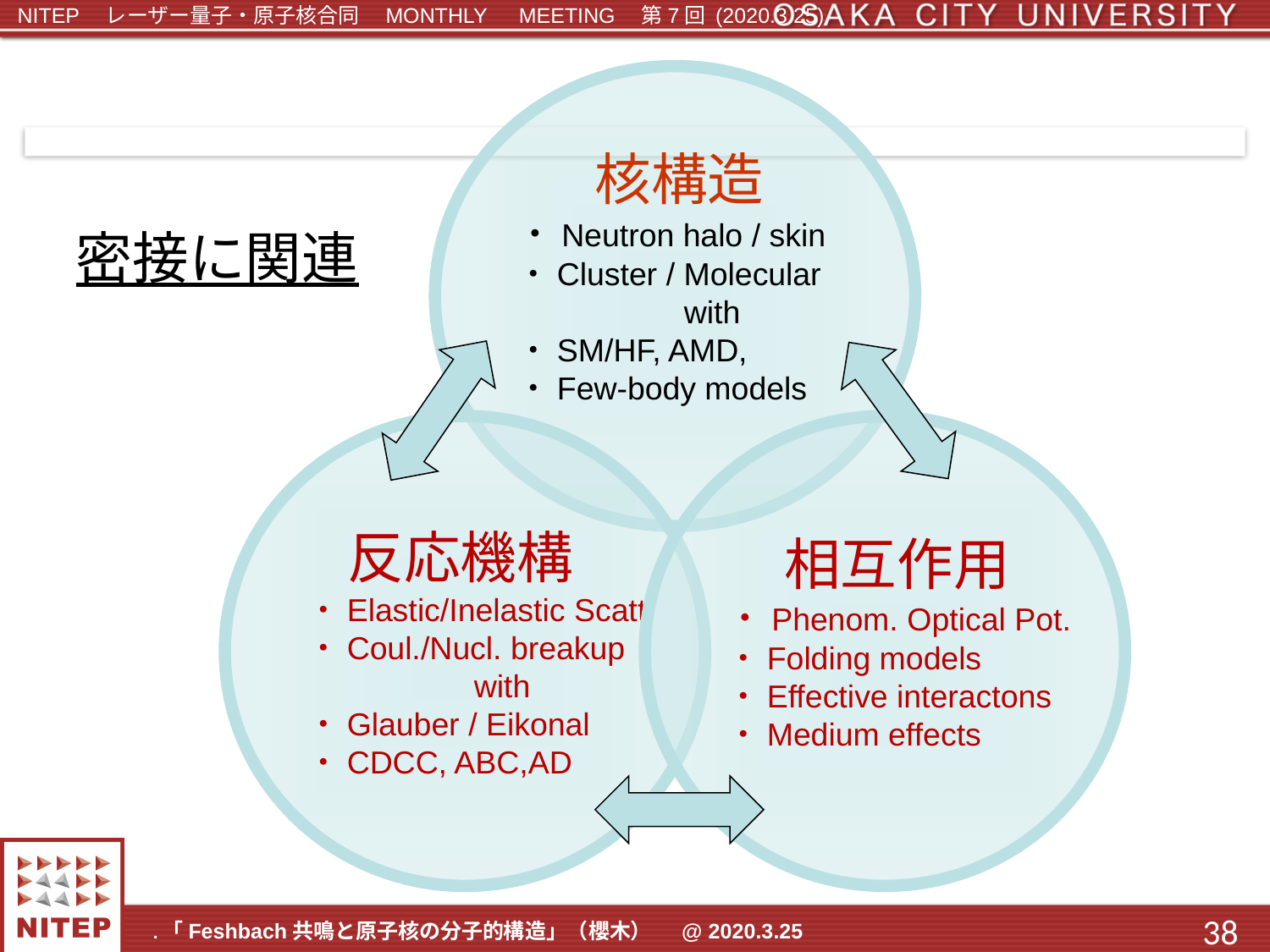

核構造
・Neutron halo / skin
・Cluster / Molecular
　　　　　with
・SM/HF, AMD,
・Few-body models

    反応機構
・Elastic/Inelastic Scatt.
・Coul./Nucl. breakup
　　　　　with
・Glauber / Eikonal
・CDCC, ABC,AD
　相互作用
・Phenom. Optical Pot.
・Folding models
・Effective interactons
・Medium effects

密接に関連
38